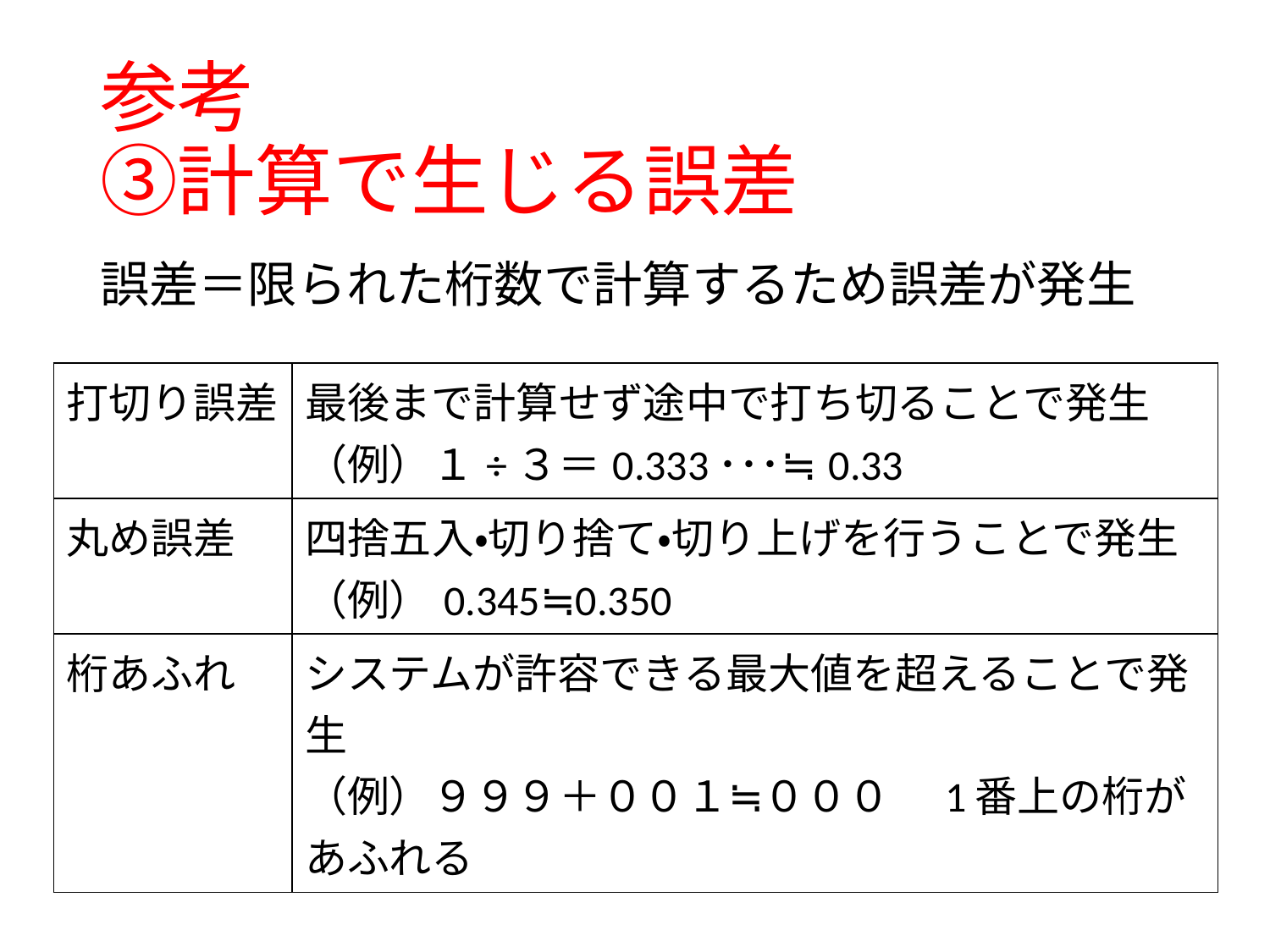

# 参考 ③計算で生じる誤差
誤差＝限られた桁数で計算するため誤差が発生

| 打切り誤差 | 最後まで計算せず途中で打ち切ることで発生 （例）１÷３＝0.333･･･≒0.33 |
| --- | --- |
| 丸め誤差 | 四捨五入・切り捨て・切り上げを行うことで発生 （例）0.345≒0.350 |
| 桁あふれ | システムが許容できる最大値を超えることで発生 （例）９９９＋００１≒０００　1番上の桁があふれる |